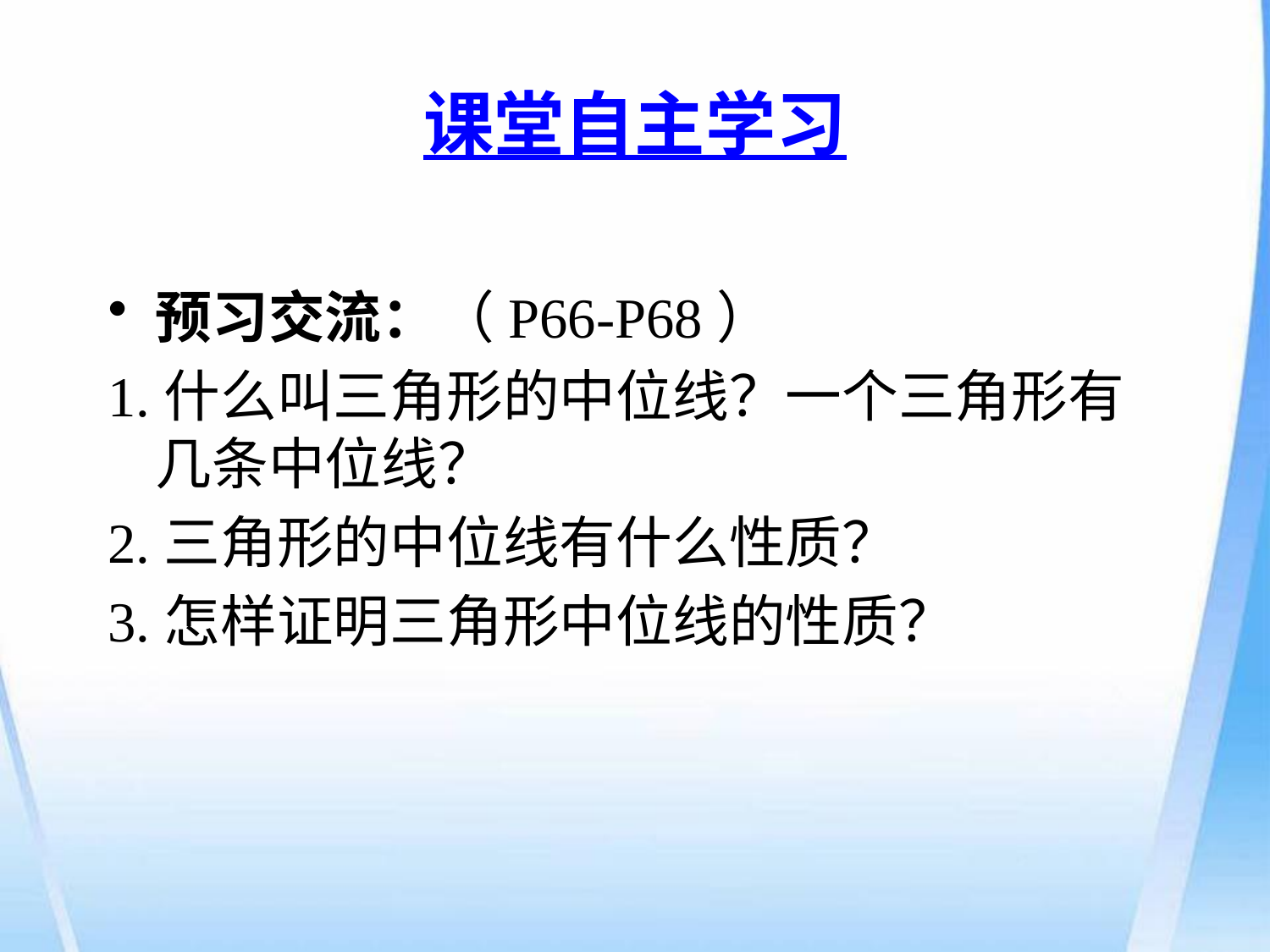

# 课堂自主学习
预习交流：（P66-P68）
1.什么叫三角形的中位线？一个三角形有几条中位线？
2.三角形的中位线有什么性质？
3.怎样证明三角形中位线的性质？